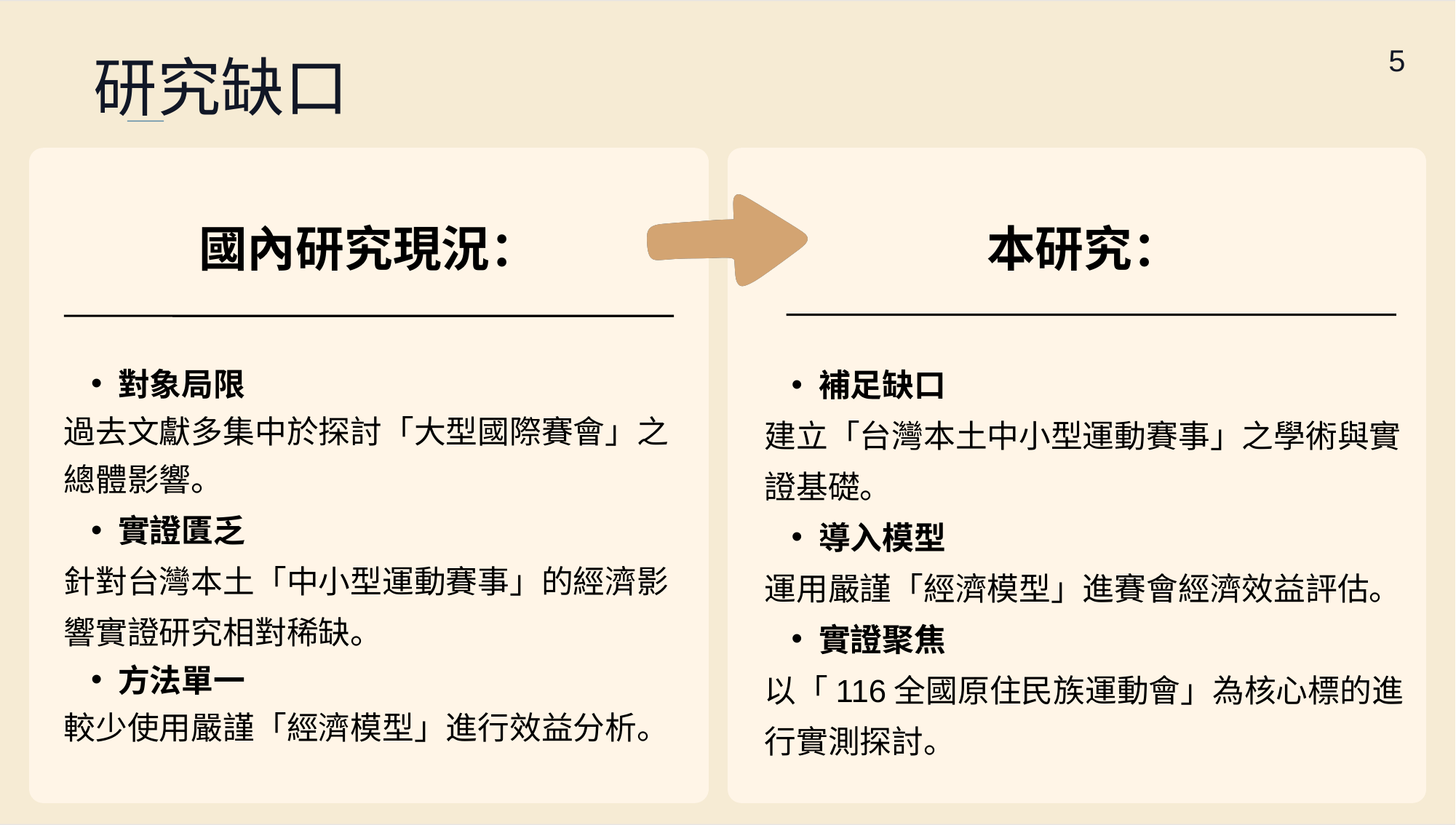

5
研究缺口

國內研究現況：
本研究：

0 9
補足缺口
建立「台灣本土中小型運動賽事」之學術與實證基礎。
導入模型
運用嚴謹「經濟模型」進賽會經濟效益評估。
實證聚焦
以「116全國原住民族運動會」為核心標的進行實測探討。
對象局限
過去文獻多集中於探討「大型國際賽會」之總體影響。
實證匱乏
針對台灣本土「中小型運動賽事」的經濟影響實證研究相對稀缺。
方法單一
較少使用嚴謹「經濟模型」進行效益分析。
/
0 1